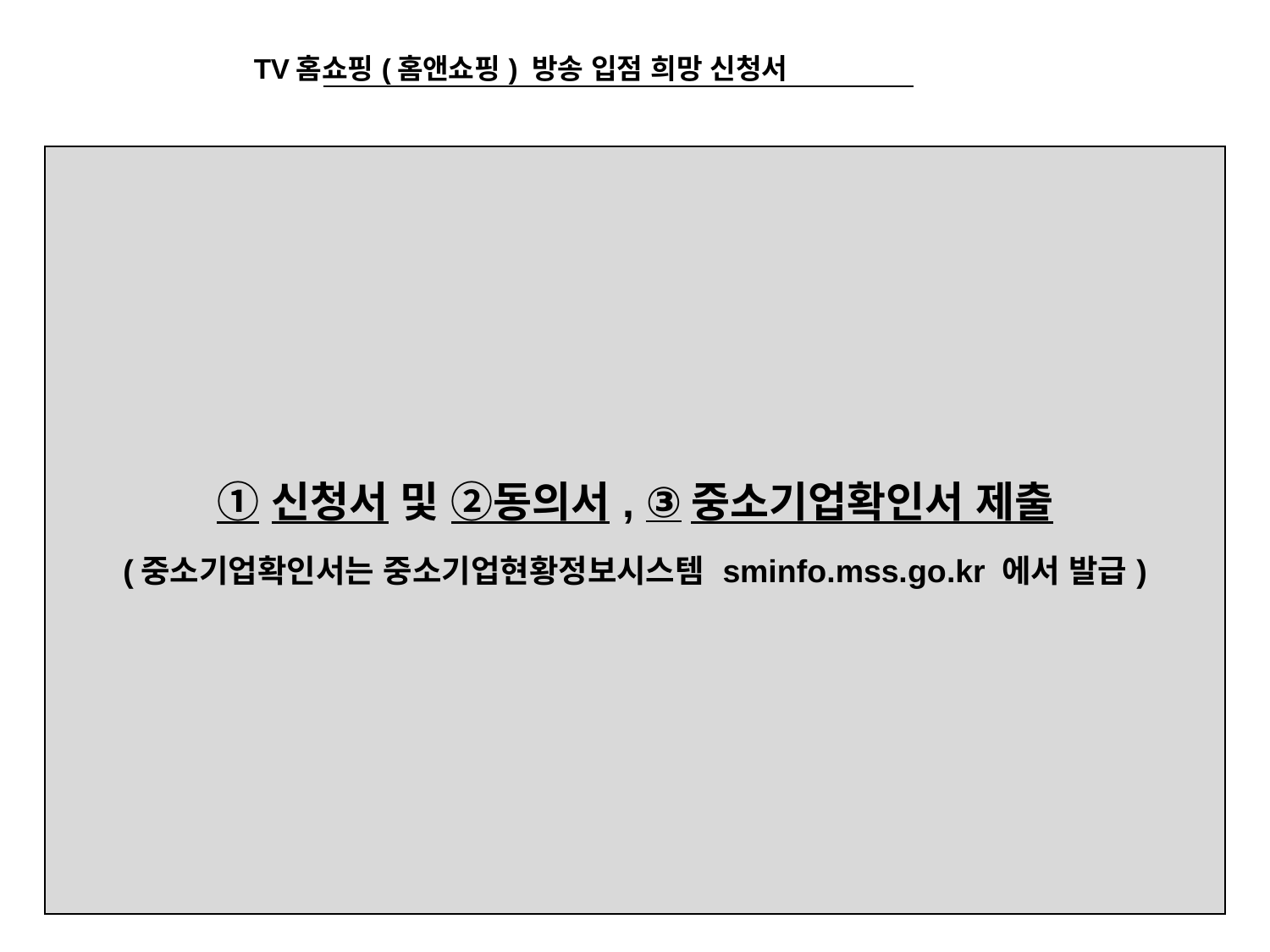

| TV홈쇼핑(홈앤쇼핑) 방송 입점 희망 신청서 |  |  |  |  |  |
| --- | --- | --- | --- | --- | --- |
|  |  |  |  |  |  |
| ①신청서 및 ②동의서, ③중소기업확인서 제출 (중소기업확인서는 중소기업현황정보시스템 sminfo.mss.go.kr 에서 발급) |
| --- |